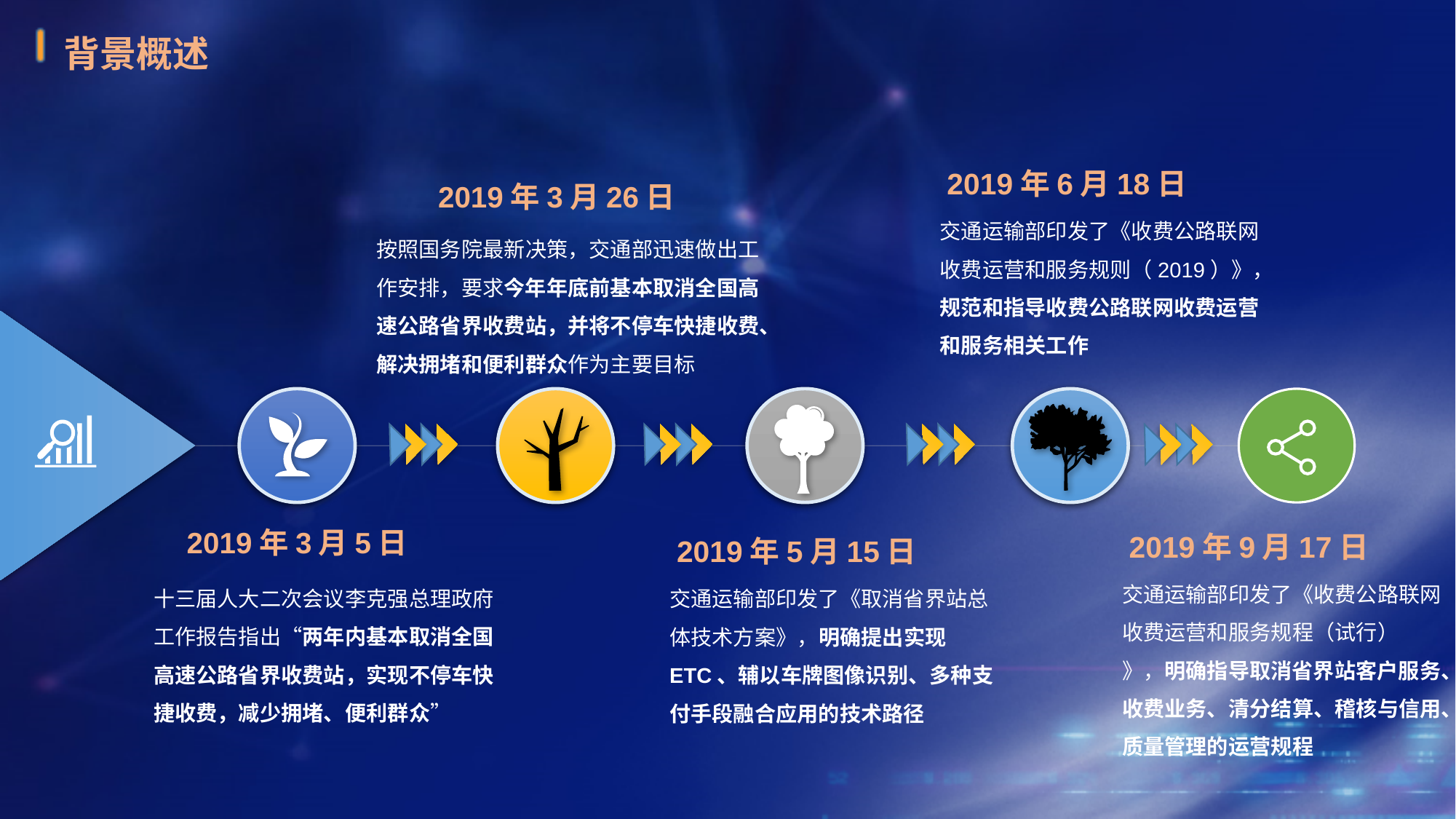

背景概述
2019年6月18日
2019年3月26日
按照国务院最新决策，交通部迅速做出工作安排，要求今年年底前基本取消全国高速公路省界收费站，并将不停车快捷收费、解决拥堵和便利群众作为主要目标

2019年3月5日
十三届人大二次会议李克强总理政府工作报告指出“两年内基本取消全国高速公路省界收费站，实现不停车快捷收费，减少拥堵、便利群众”

2019年5月15日
交通运输部印发了《取消省界站总体技术方案》，明确提出实现ETC、辅以车牌图像识别、多种支付手段融合应用的技术路径
交通运输部印发了《收费公路联网收费运营和服务规则（2019）》，规范和指导收费公路联网收费运营和服务相关工作
2019年9月17日
交通运输部印发了《收费公路联网收费运营和服务规程（试行）
》，明确指导取消省界站客户服务、收费业务、清分结算、稽核与信用、质量管理的运营规程